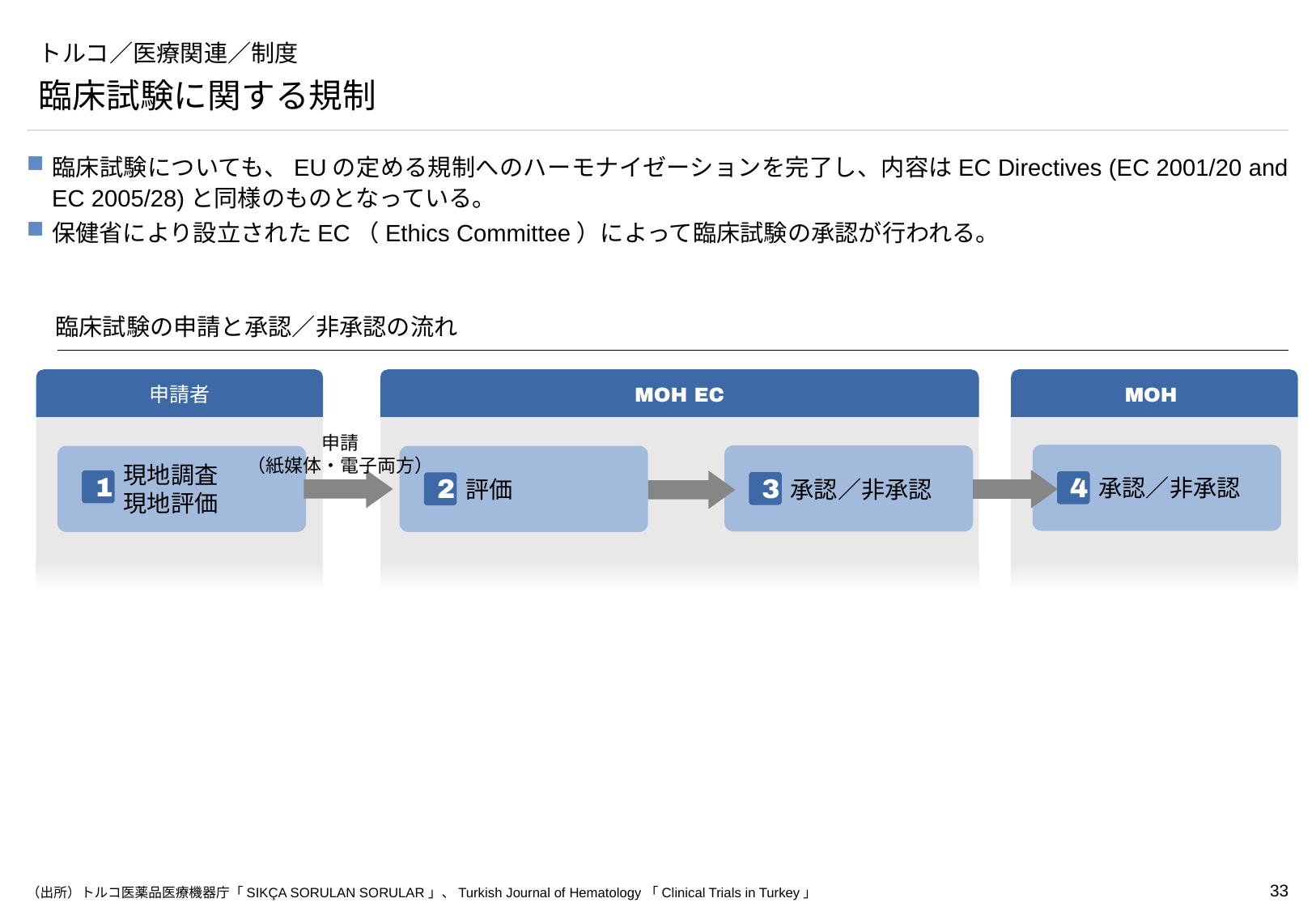

# トルコ／医療関連／制度
臨床試験に関する規制
臨床試験についても、EUの定める規制へのハーモナイゼーションを完了し、内容はEC Directives (EC 2001/20 and EC 2005/28)と同様のものとなっている。
保健省により設立されたEC（Ethics Committee）によって臨床試験の承認が行われる。
臨床試験の申請と承認／非承認の流れ
申請者
MOH EC
MOH

申請
（紙媒体・電子両方）

承認／非承認
承認／非承認
現地調査
現地評価
評価

1
4
3
2
（出所）トルコ医薬品医療機器庁「SIKÇA SORULAN SORULAR」、Turkish Journal of Hematology「Clinical Trials in Turkey」